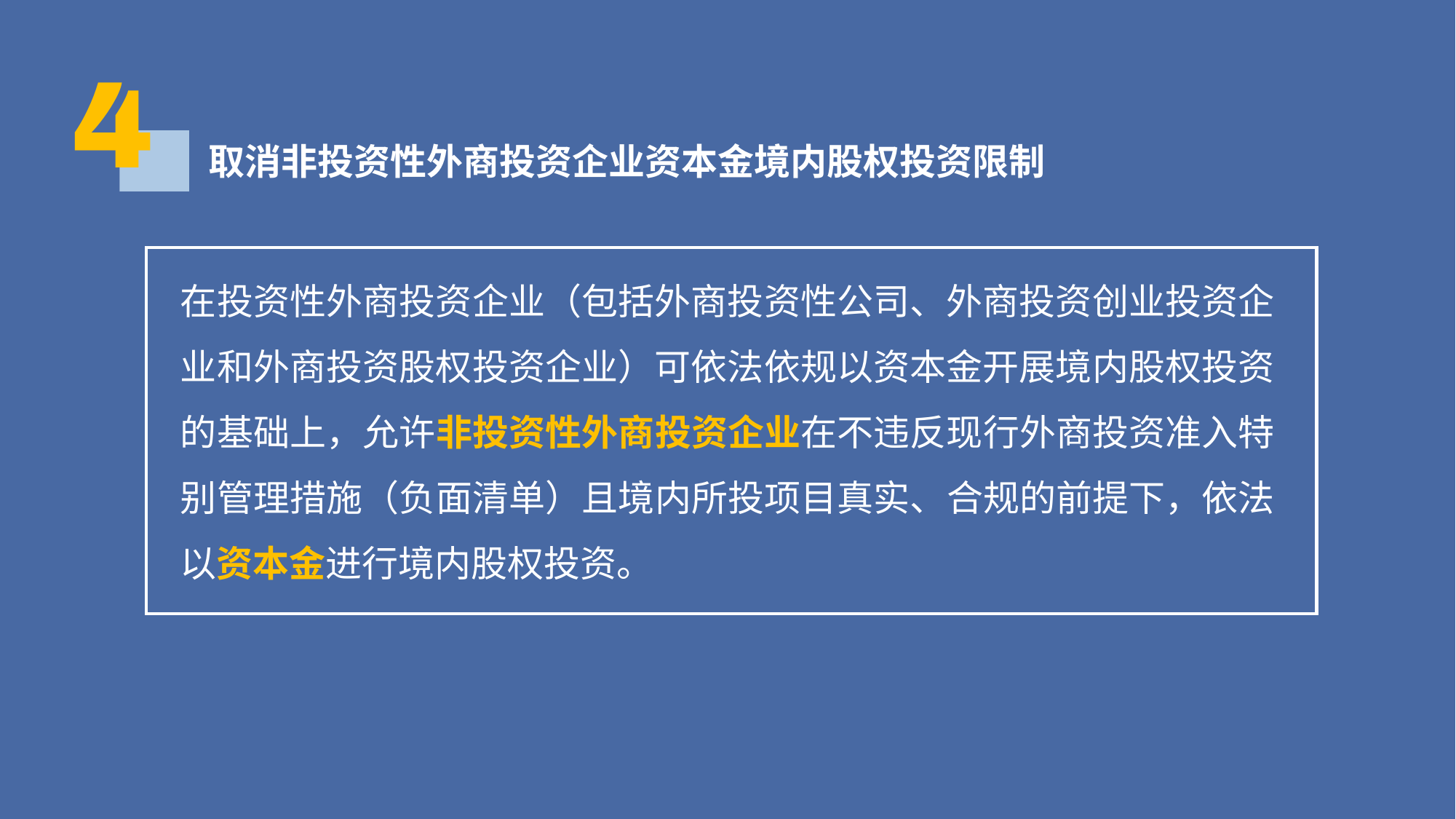

4

取消非投资性外商投资企业资本金境内股权投资限制

在投资性外商投资企业（包括外商投资性公司、外商投资创业投资企业和外商投资股权投资企业）可依法依规以资本金开展境内股权投资的基础上，允许非投资性外商投资企业在不违反现行外商投资准入特别管理措施（负面清单）且境内所投项目真实、合规的前提下，依法以资本金进行境内股权投资。